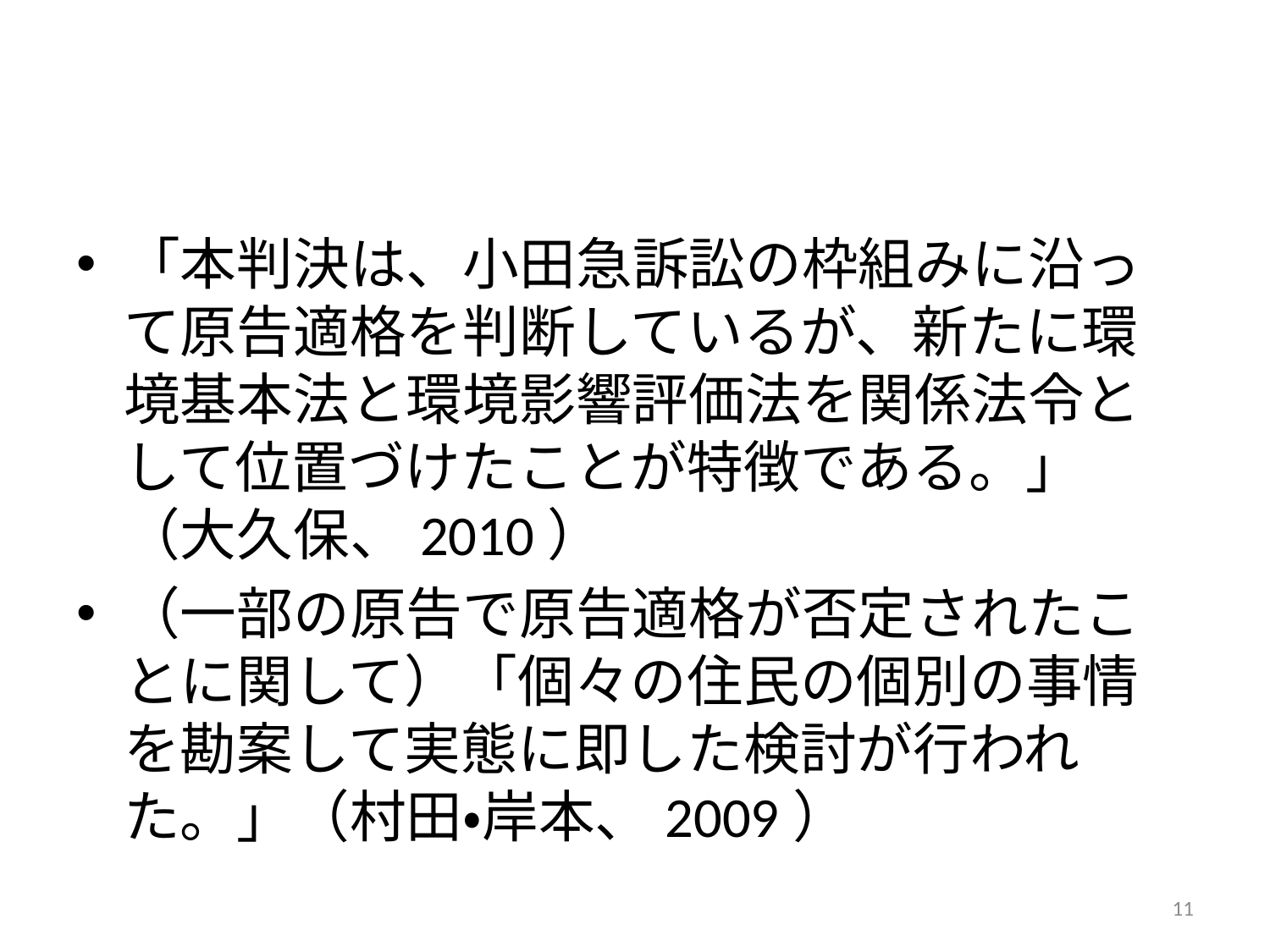

#
「本判決は、小田急訴訟の枠組みに沿って原告適格を判断しているが、新たに環境基本法と環境影響評価法を関係法令として位置づけたことが特徴である。」（大久保、2010）
（一部の原告で原告適格が否定されたことに関して）「個々の住民の個別の事情を勘案して実態に即した検討が行われた。」（村田・岸本、2009）
11